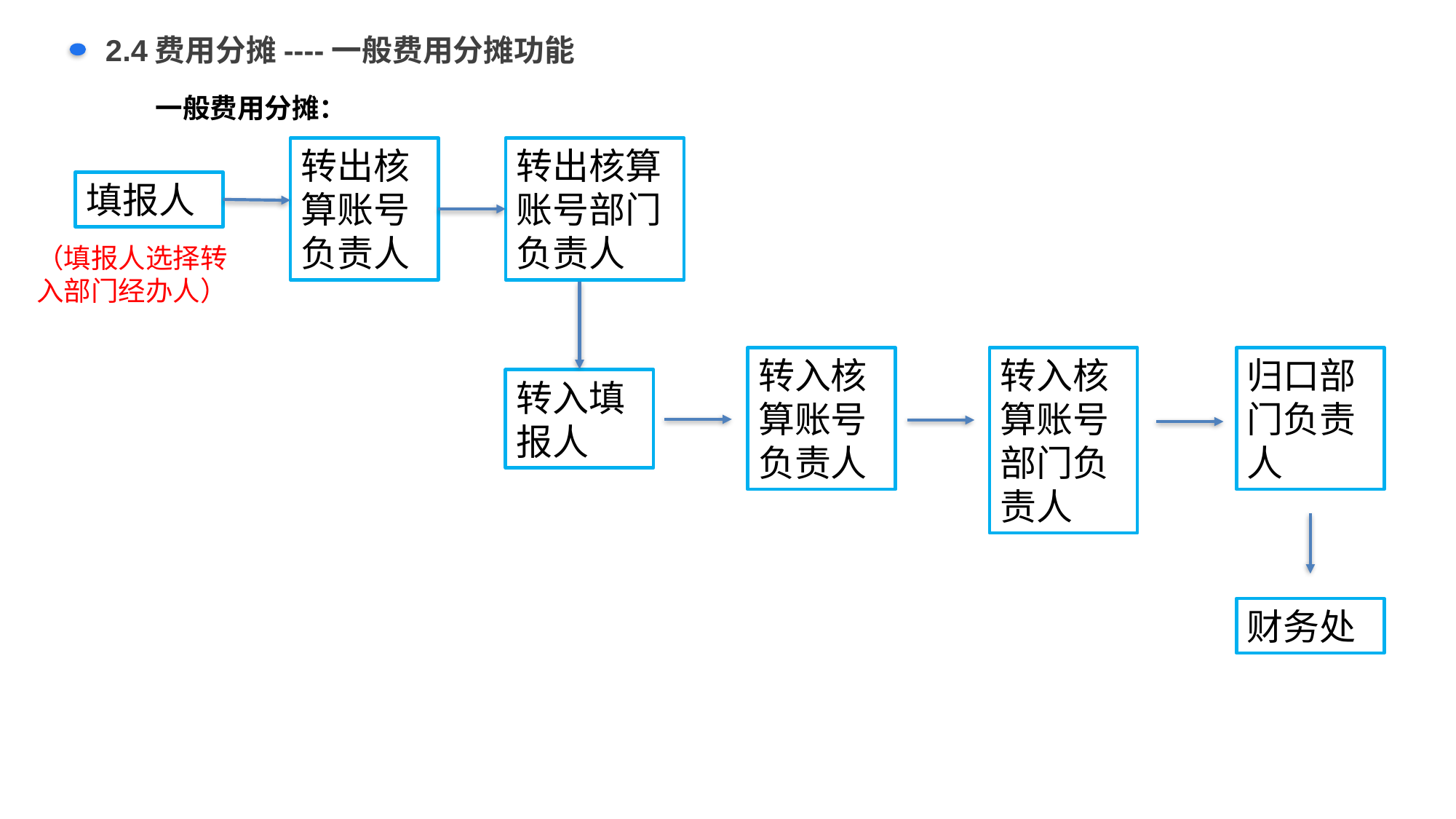

# 2.4费用分摊----一般费用分摊功能
一般费用分摊：
转出核算账号负责人
转出核算账号部门负责人
填报人
（填报人选择转入部门经办人）
归口部门负责人
转入核算账号部门负责人
转入核算账号负责人
转入填报人
财务处